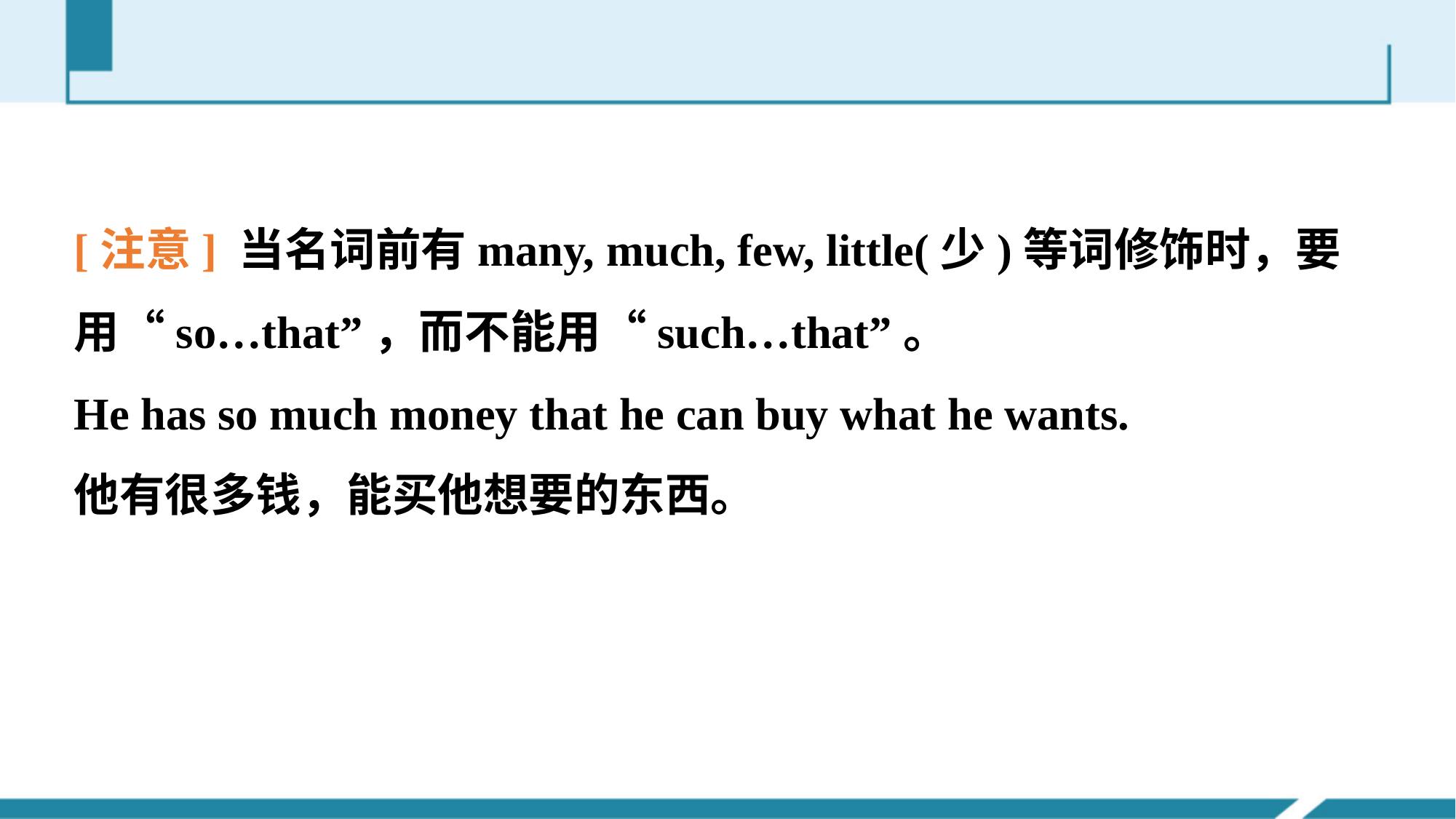

[注意] 当名词前有many, much, few, little(少)等词修饰时，要用“so…that”，而不能用“such…that”。
He has so much money that he can buy what he wants.
他有很多钱，能买他想要的东西。